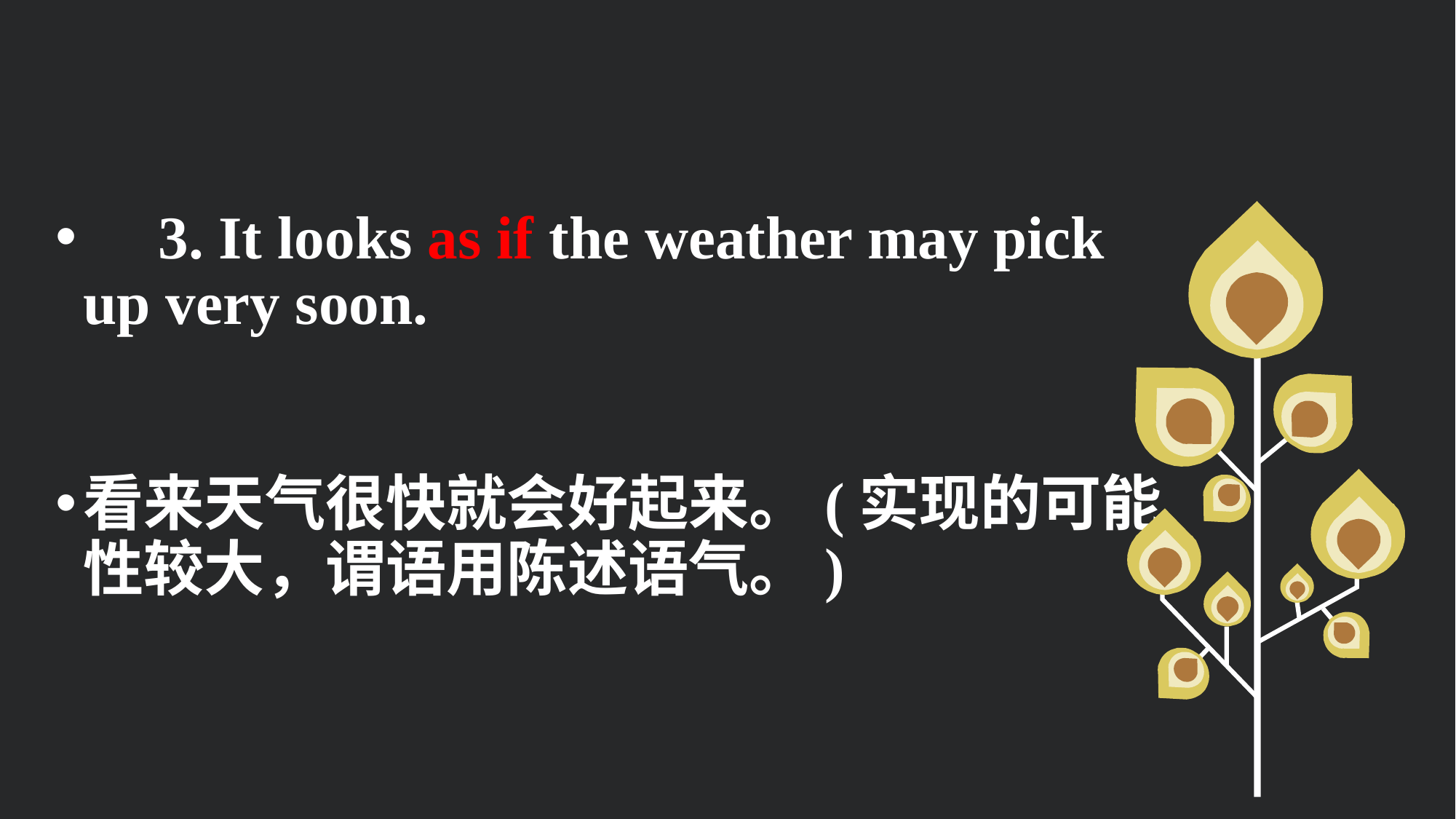

3. It looks as if the weather may pick up very soon.

看来天气很快就会好起来。(实现的可能性较大，谓语用陈述语气。)